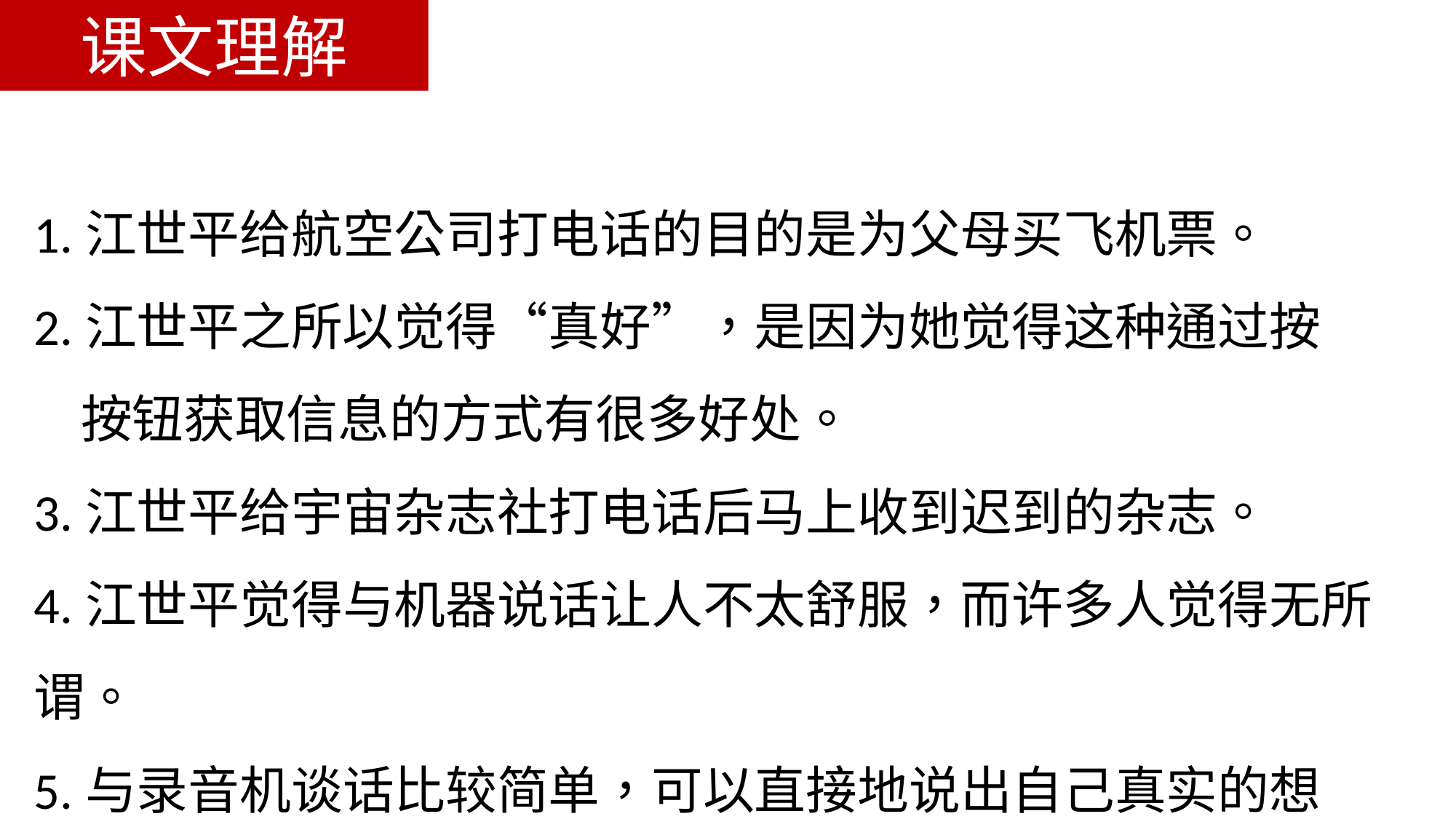

课文理解
1.江世平给航空公司打电话的目的是为父母买飞机票。
2.江世平之所以觉得“真好”，是因为她觉得这种通过按
   按钮获取信息的方式有很多好处。
3.江世平给宇宙杂志社打电话后马上收到迟到的杂志。
4.江世平觉得与机器说话让人不太舒服，而许多人觉得无所谓。
5.与录音机谈话比较简单，可以直接地说出自己真实的想法。。